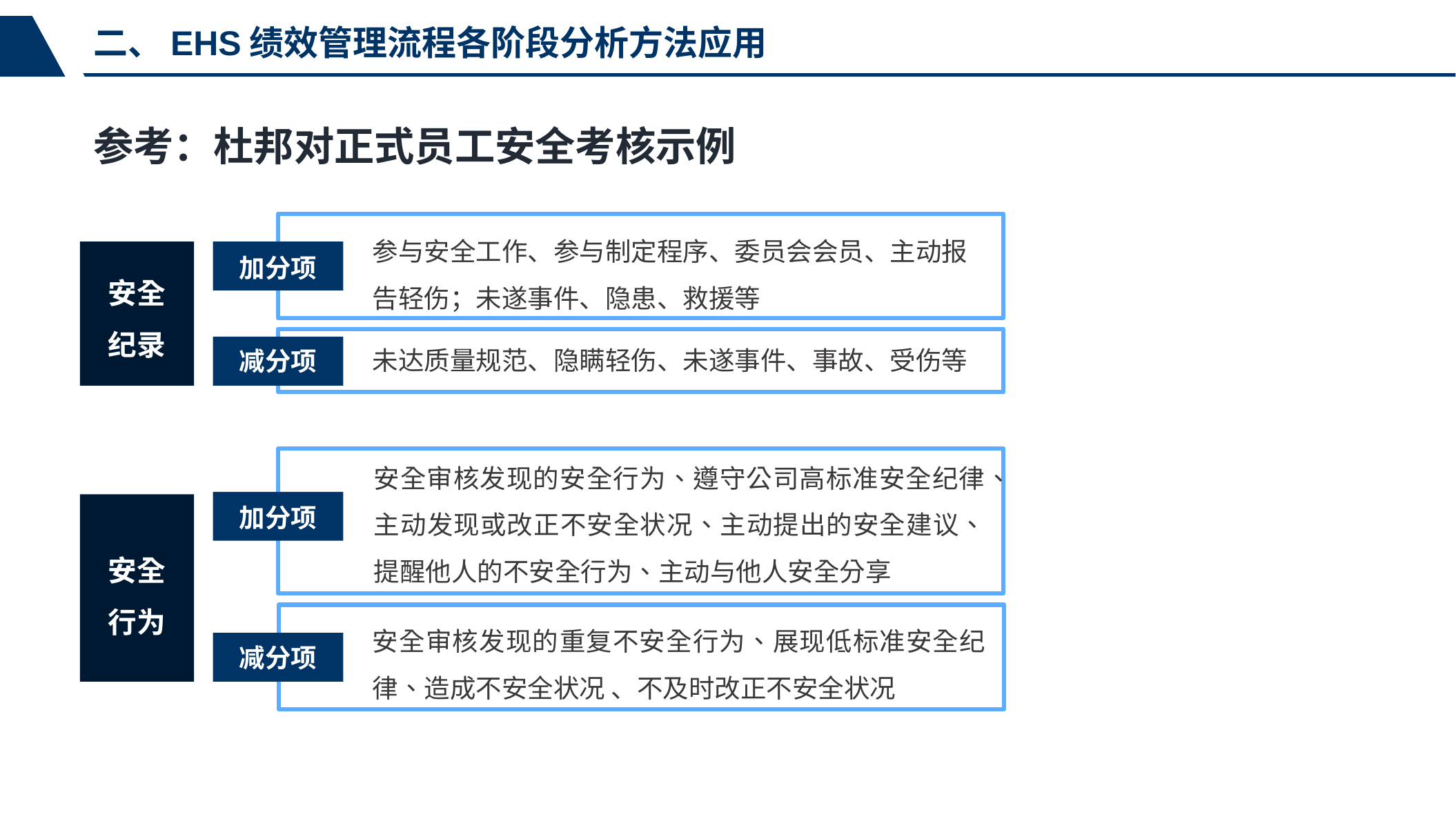

二、EHS绩效管理流程各阶段分析方法应用

参考：杜邦对正式员工安全考核示例

参与安全工作、参与制定程序、委员会会员、主动报告轻伤；未遂事件、隐患、救援等

加分项
安全
纪录

未达质量规范、隐瞒轻伤、未遂事件、事故、受伤等
减分项
安全审核发现的安全行为、遵守公司高标准安全纪律、主动发现或改正不安全状况、主动提出的安全建议、提醒他人的不安全行为、主动与他人安全分享

加分项
安全
行为

安全审核发现的重复不安全行为、展现低标准安全纪律、造成不安全状况 、不及时改正不安全状况

减分项